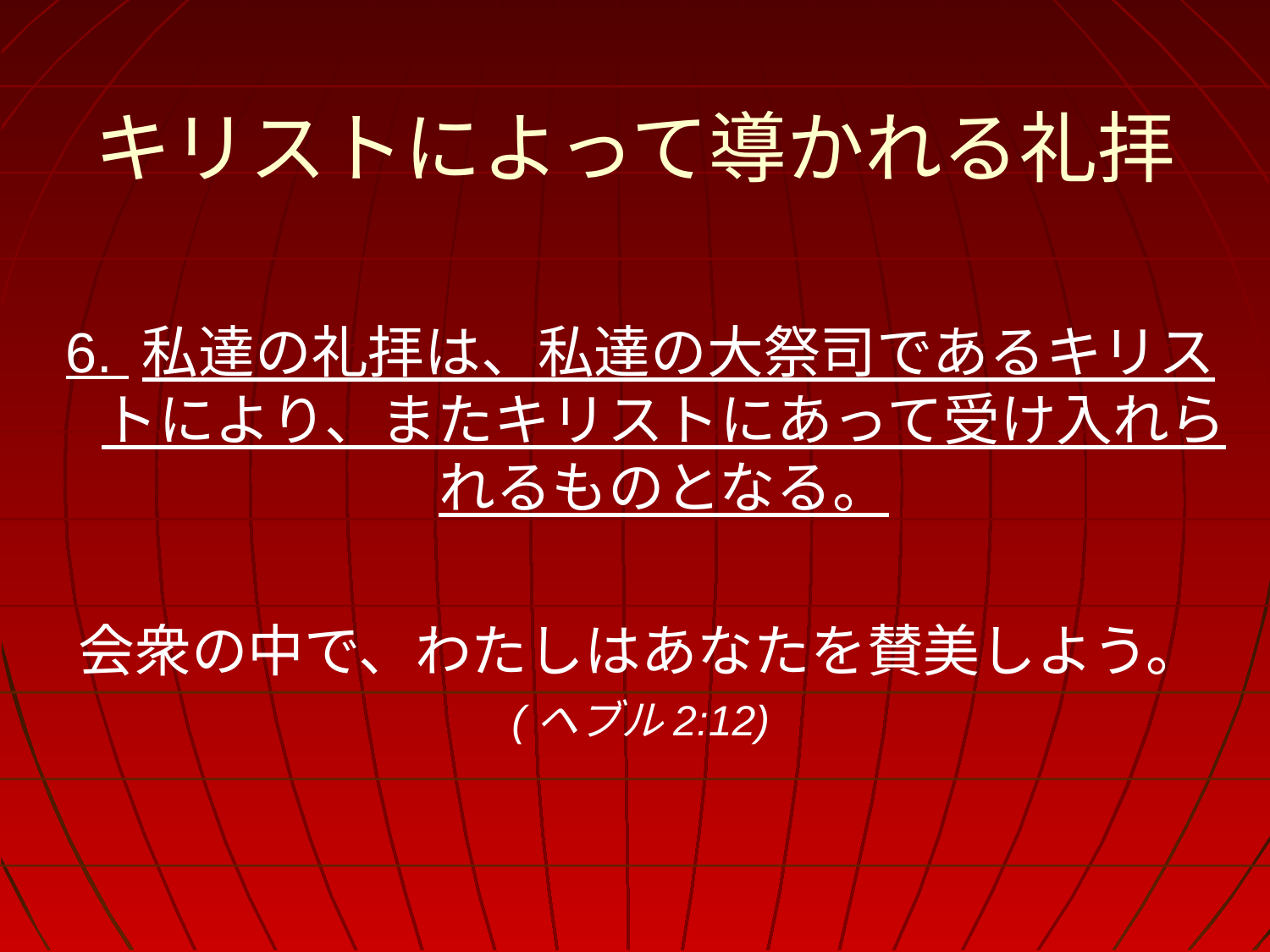

キリストによって導かれる礼拝

6. 私達の礼拝は、私達の大祭司であるキリストにより、またキリストにあって受け入れられるものとなる。

会衆の中で、わたしはあなたを賛美しよう。
(ヘブル2:12)